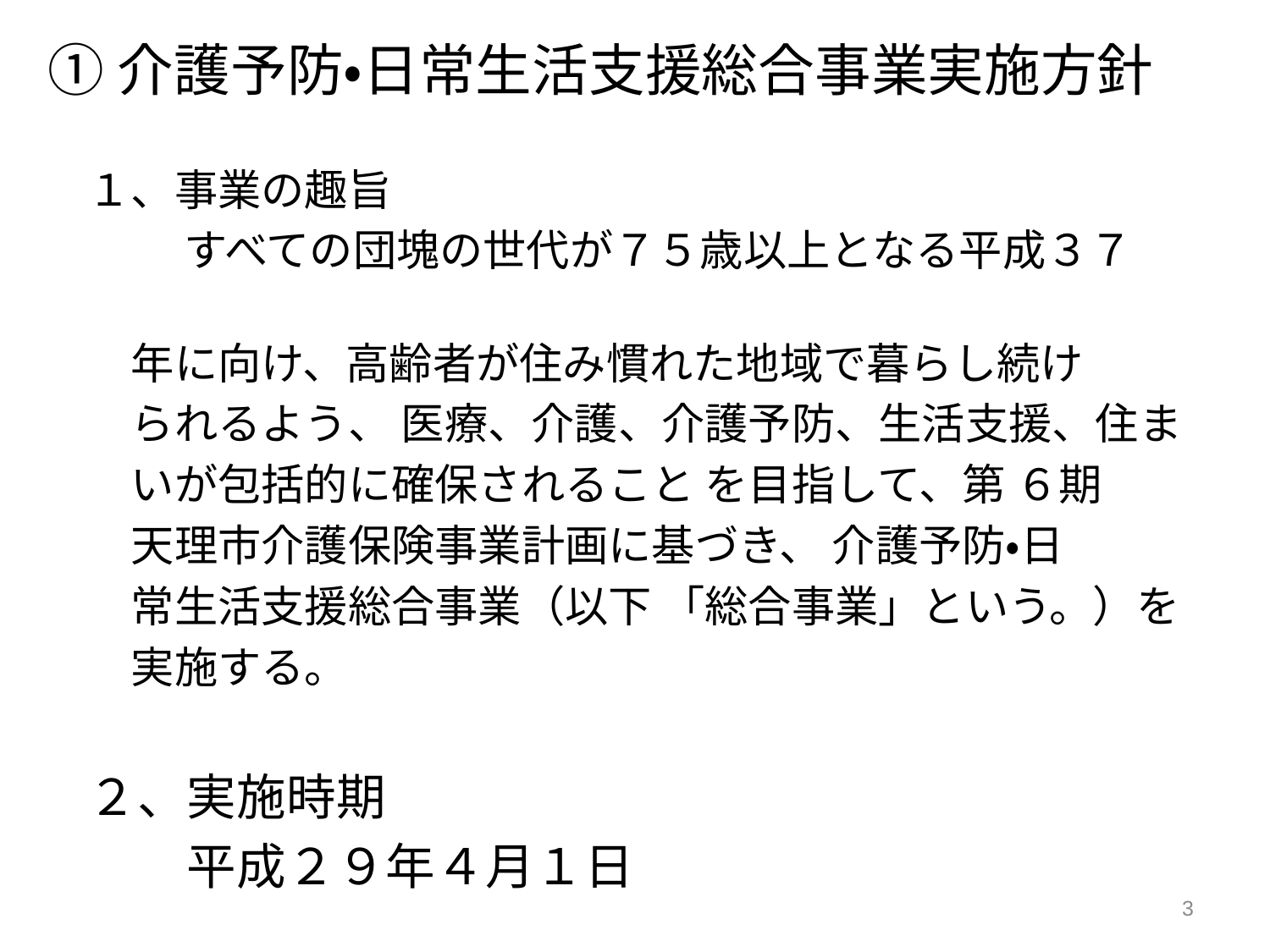

# ①介護予防・日常生活支援総合事業実施方針
１、事業の趣旨
　　 すべての団塊の世代が７５歳以上となる平成３７
　年に向け、高齢者が住み慣れた地域で暮らし続け
　られるよう、 医療、介護、介護予防、生活支援、住ま
　いが包括的に確保されること を目指して、第 ６期
　天理市介護保険事業計画に基づき、 介護予防・日
　常生活支援総合事業（以下 「総合事業」という。）を
　実施する。

２、実施時期
　　平成２９年４月１日

3